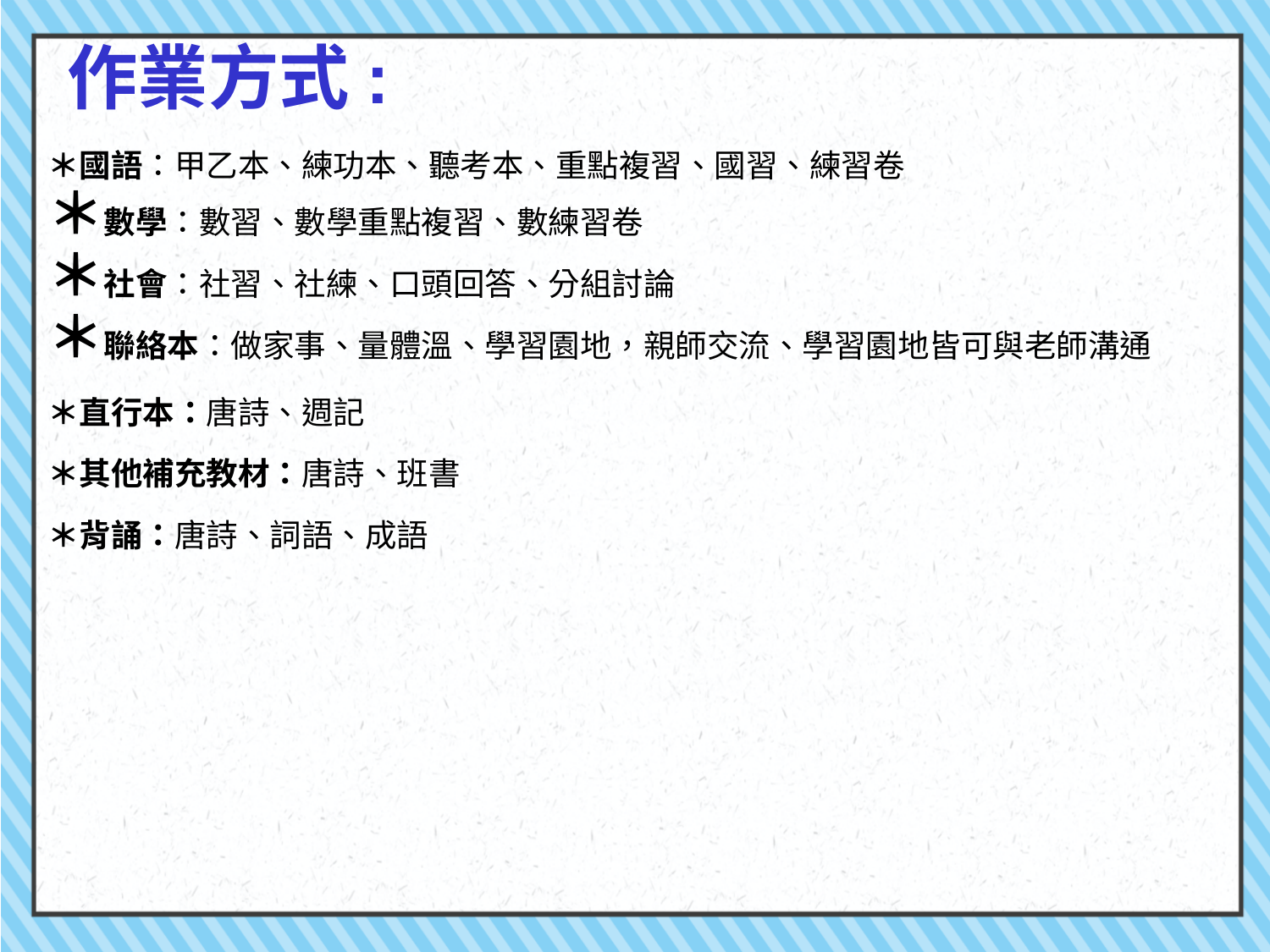

作業方式:
＊國語：甲乙本、練功本、聽考本、重點複習、國習、練習卷
＊數學：數習、數學重點複習、數練習卷
＊社會：社習、社練、口頭回答、分組討論
＊聯絡本：做家事、量體溫、學習園地，親師交流、學習園地皆可與老師溝通
＊直行本：唐詩、週記
＊其他補充教材：唐詩、班書
＊背誦：唐詩、詞語、成語